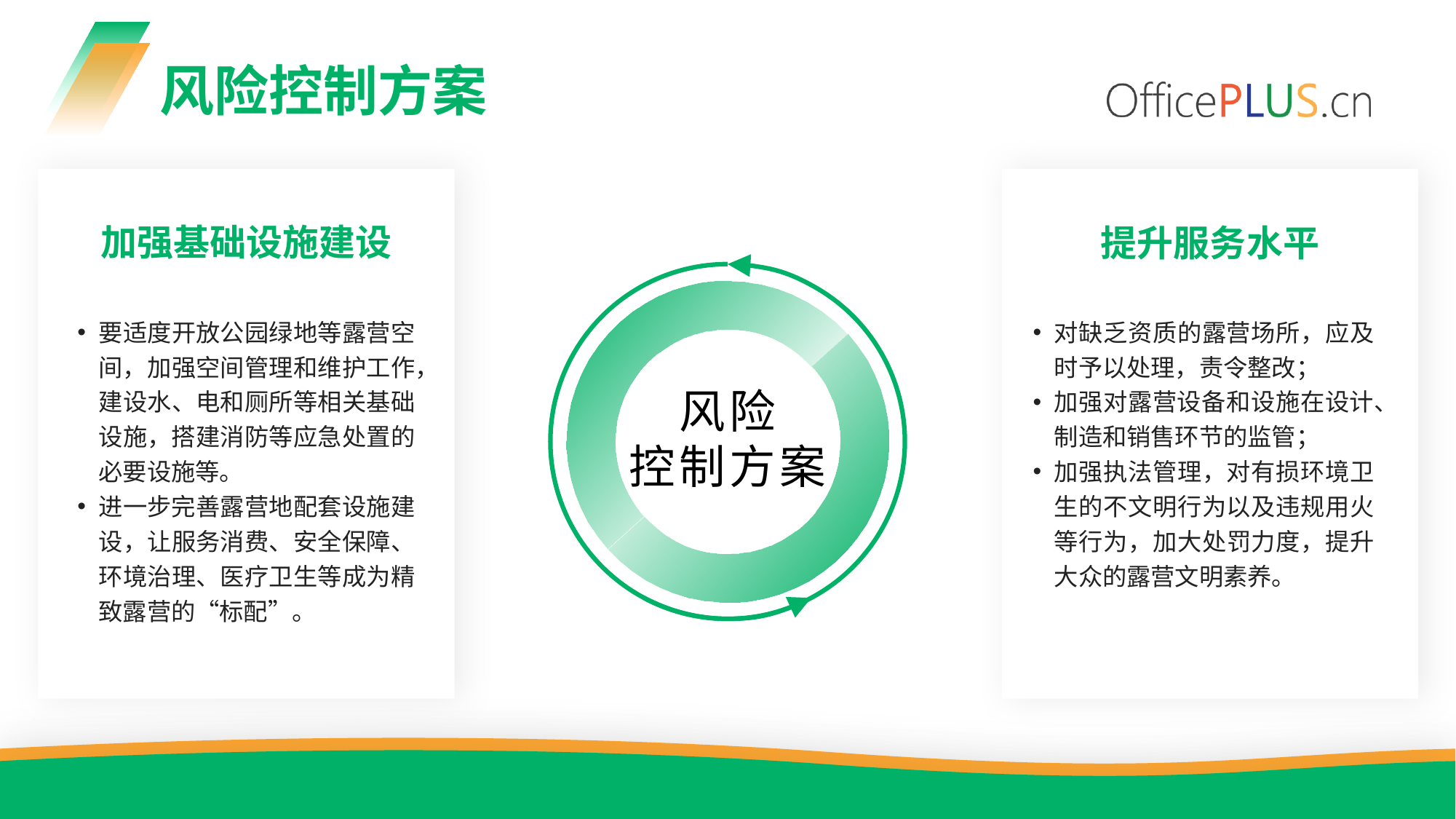

风险控制方案

加强基础设施建设
提升服务水平

要适度开放公园绿地等露营空间，加强空间管理和维护工作，建设水、电和厕所等相关基础设施，搭建消防等应急处置的必要设施等。
进一步完善露营地配套设施建设，让服务消费、安全保障、环境治理、医疗卫生等成为精致露营的“标配”。
对缺乏资质的露营场所，应及时予以处理，责令整改；
加强对露营设备和设施在设计、制造和销售环节的监管；
加强执法管理，对有损环境卫生的不文明行为以及违规用火等行为，加大处罚力度，提升大众的露营文明素养。

风险
控制方案

广告投放

销售成交